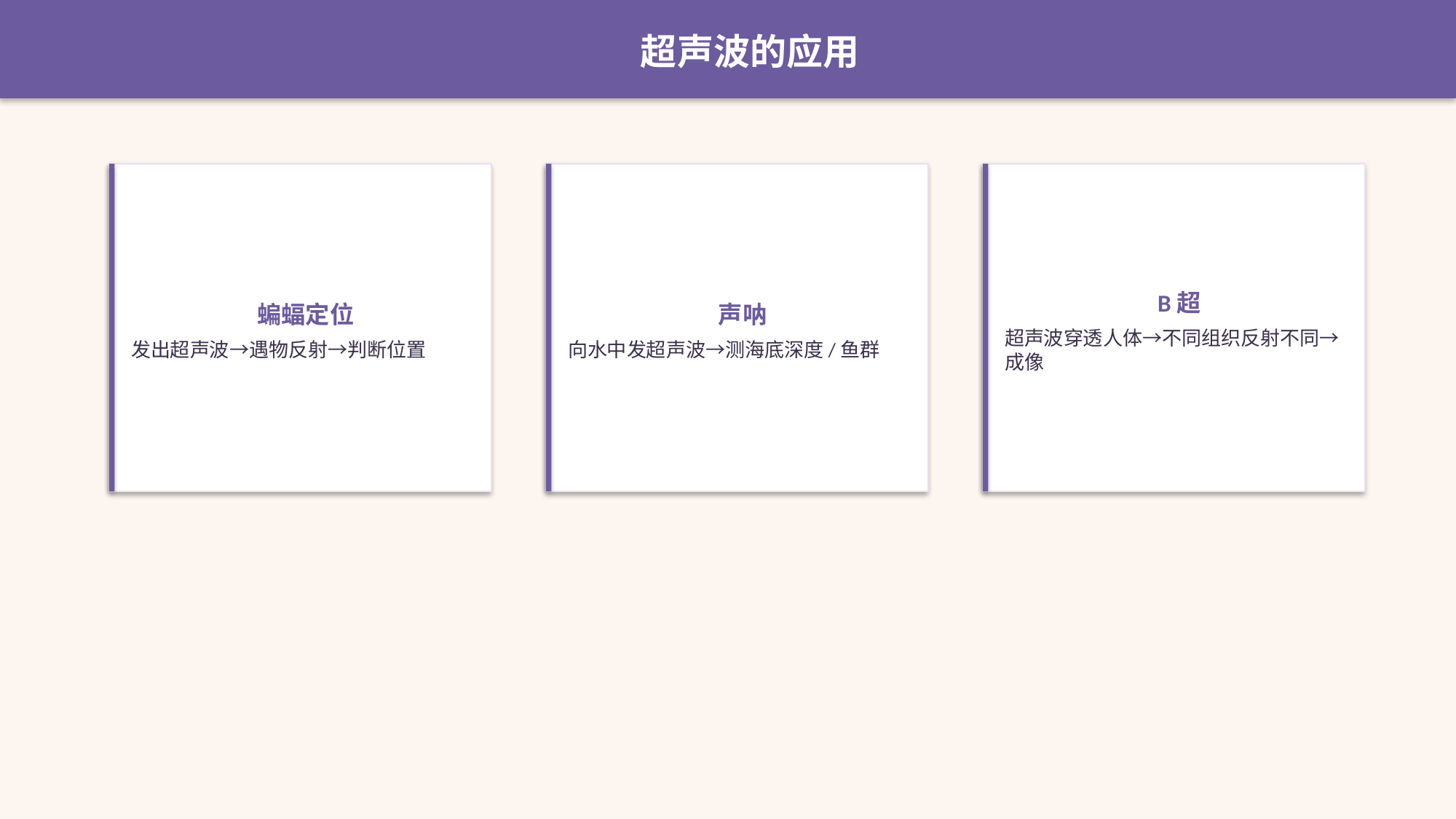

超声波的应用
蝙蝠定位
发出超声波→遇物反射→判断位置

声呐
向水中发超声波→测海底深度/鱼群

B超
超声波穿透人体→不同组织反射不同→成像